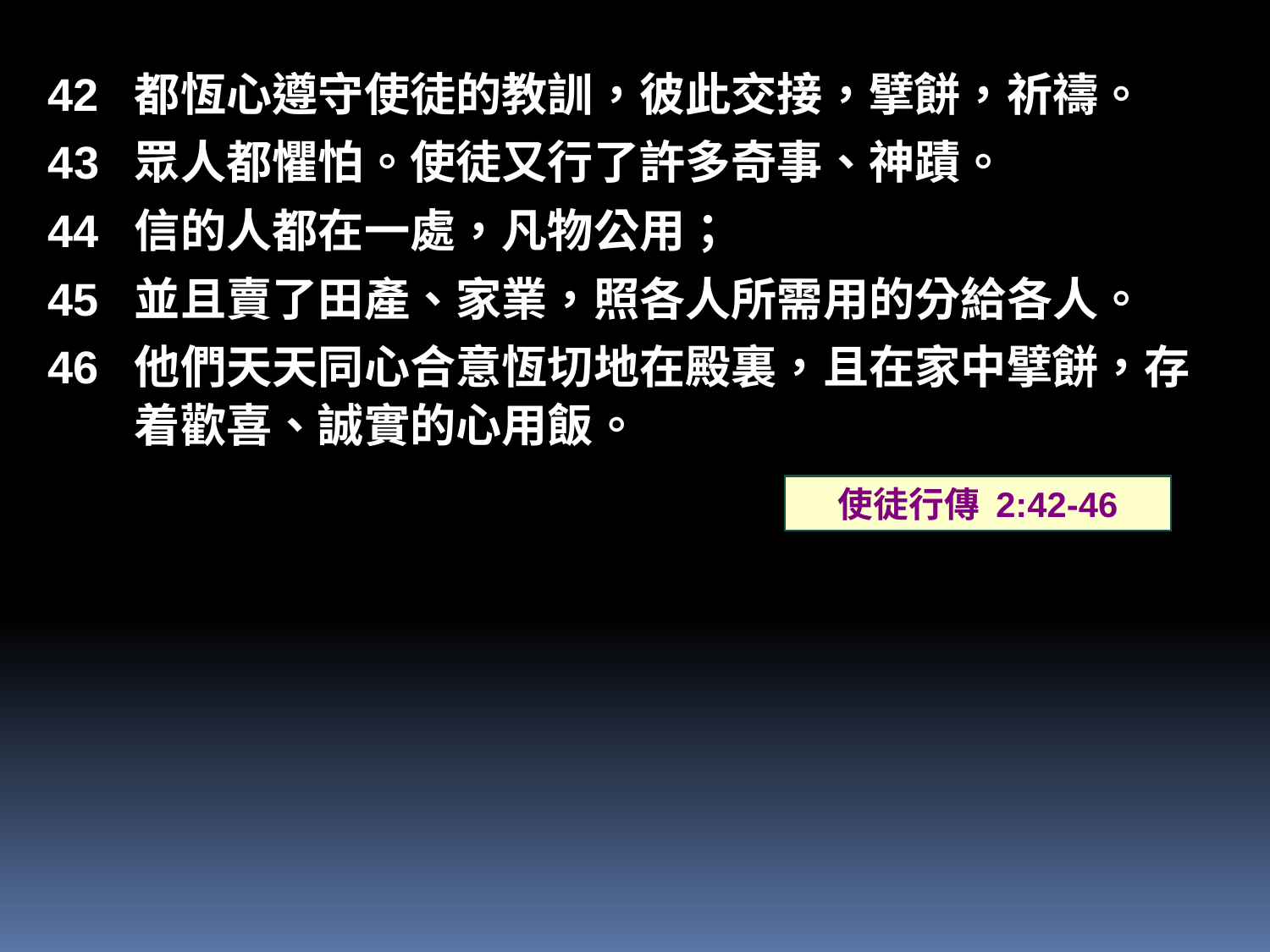

42	都恆心遵守使徒的教訓，彼此交接，擘餅，祈禱。
眾人都懼怕。使徒又行了許多奇事、神蹟。
44	信的人都在一處，凡物公用；
45	並且賣了田產、家業，照各人所需用的分給各人。
46	他們天天同心合意恆切地在殿裏，且在家中擘餅，存着歡喜、誠實的心用飯。
使徒行傳 2:42-46